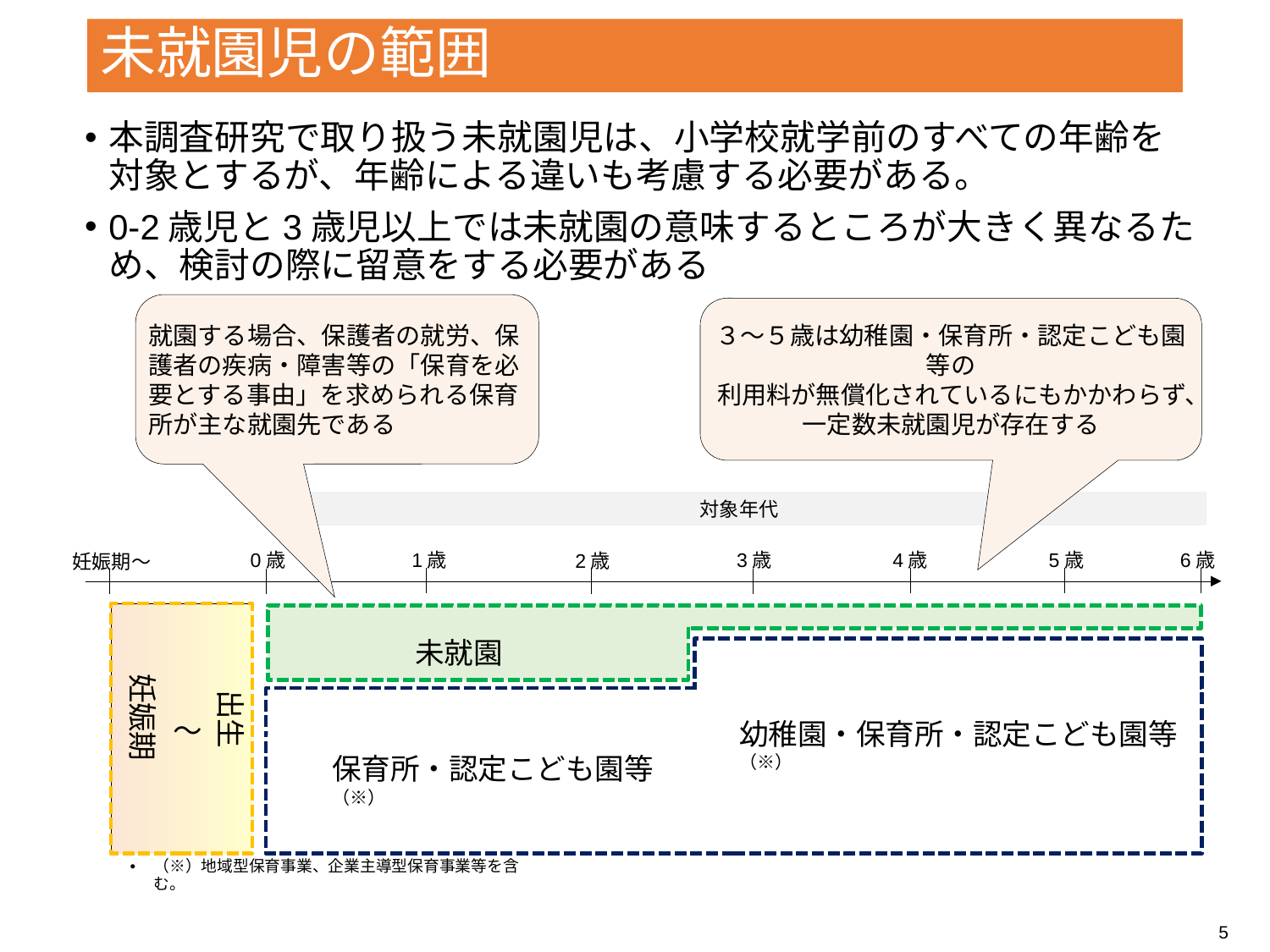

# 未就園児の範囲
本調査研究で取り扱う未就園児は、小学校就学前のすべての年齢を対象とするが、年齢による違いも考慮する必要がある。
0-2歳児と3歳児以上では未就園の意味するところが大きく異なるため、検討の際に留意をする必要がある
就園する場合、保護者の就労、保護者の疾病・障害等の「保育を必要とする事由」を求められる保育所が主な就園先である
３～５歳は幼稚園・保育所・認定こども園等の
利用料が無償化されているにもかかわらず、
一定数未就園児が存在する
対象年代
0歳
1歳
3歳
4歳
5歳
6歳
2歳
妊娠期～

未就園

妊娠期
出生
～
幼稚園・保育所・認定こども園等（※）
保育所・認定こども園等（※）

（※）地域型保育事業、企業主導型保育事業等を含む。